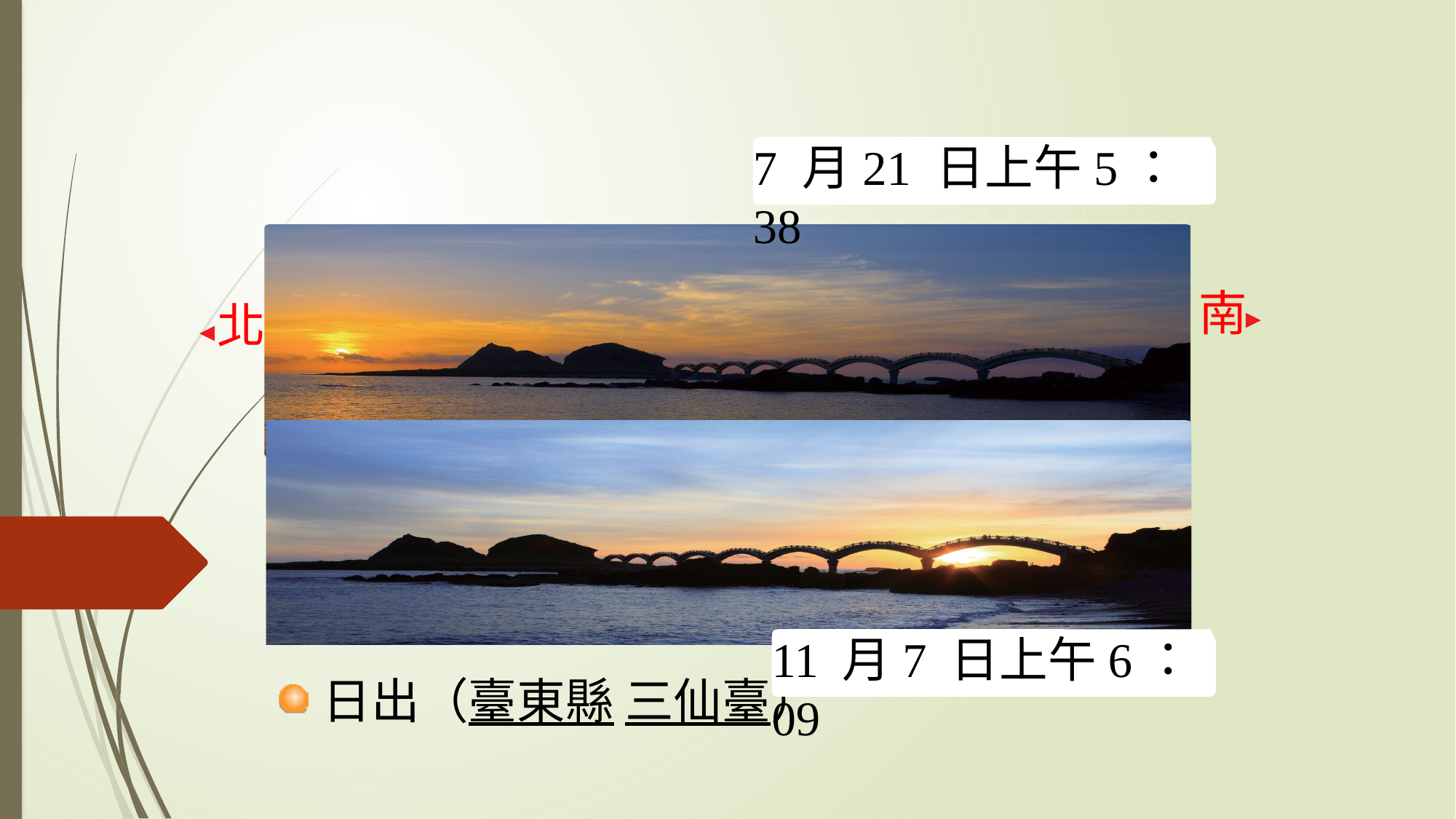

7 月21 日上午5：38

南

北

11 月7 日上午6：09
日出（臺東縣 三仙臺）